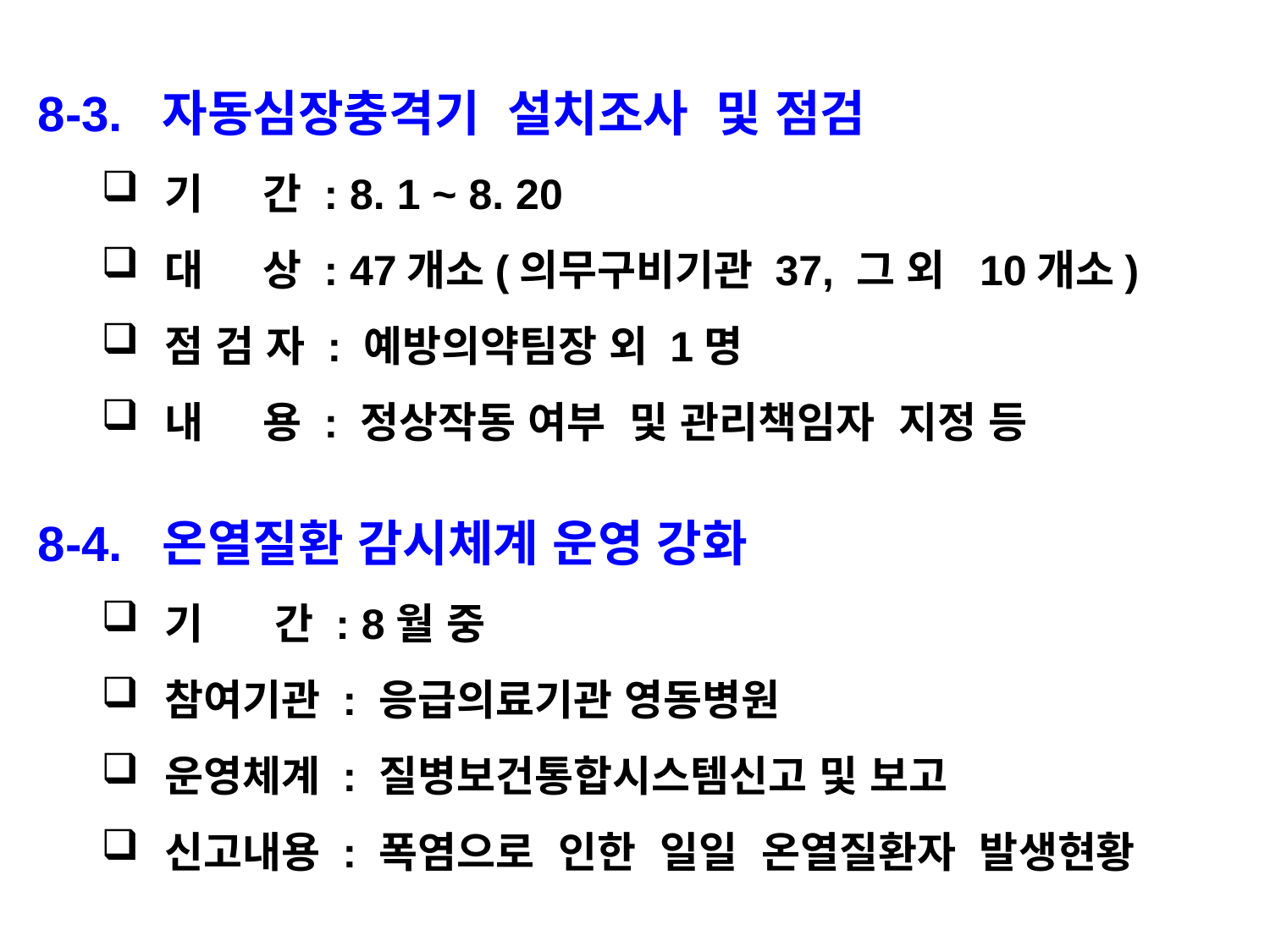

8-3.  자동심장충격기  설치조사  및 점검
기     간 : 8. 1 ~ 8. 20
대     상 : 47개소(의무구비기관 37, 그 외  10개소)
점 검 자 : 예방의약팀장 외 1명
내     용 : 정상작동 여부  및 관리책임자  지정 등

8-4.  온열질환 감시체계 운영 강화
기      간 : 8월 중
참여기관 : 응급의료기관 영동병원
운영체계 : 질병보건통합시스템신고 및 보고
신고내용 : 폭염으로  인한  일일  온열질환자  발생현황